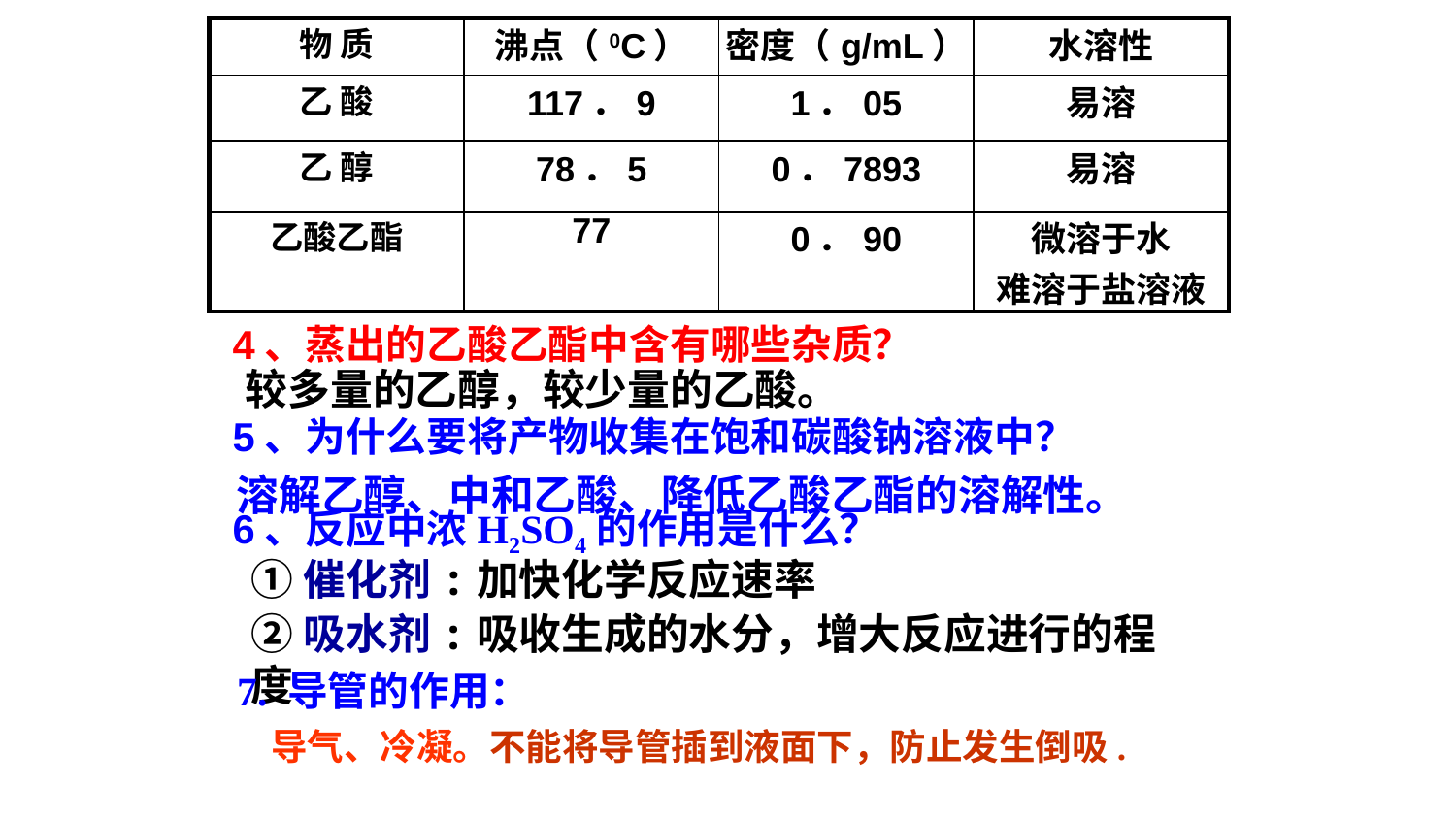

| 物 质 | 沸点（0C） | 密度（g/mL） | 水溶性 |
| --- | --- | --- | --- |
| 乙 酸 | 117．9 | 1．05 | 易溶 |
| 乙 醇 | 78．5 | 0．7893 | 易溶 |
| 乙酸乙酯 | 77 | 0．90 | 微溶于水 难溶于盐溶液 |
4、蒸出的乙酸乙酯中含有哪些杂质？

5、为什么要将产物收集在饱和碳酸钠溶液中？

6、反应中浓H2SO4的作用是什么？

较多量的乙醇，较少量的乙酸。
溶解乙醇、中和乙酸、降低乙酸乙酯的溶解性。
①催化剂:加快化学反应速率
②吸水剂:吸收生成的水分，增大反应进行的程度
7. 导管的作用：
导气、冷凝。不能将导管插到液面下，防止发生倒吸.